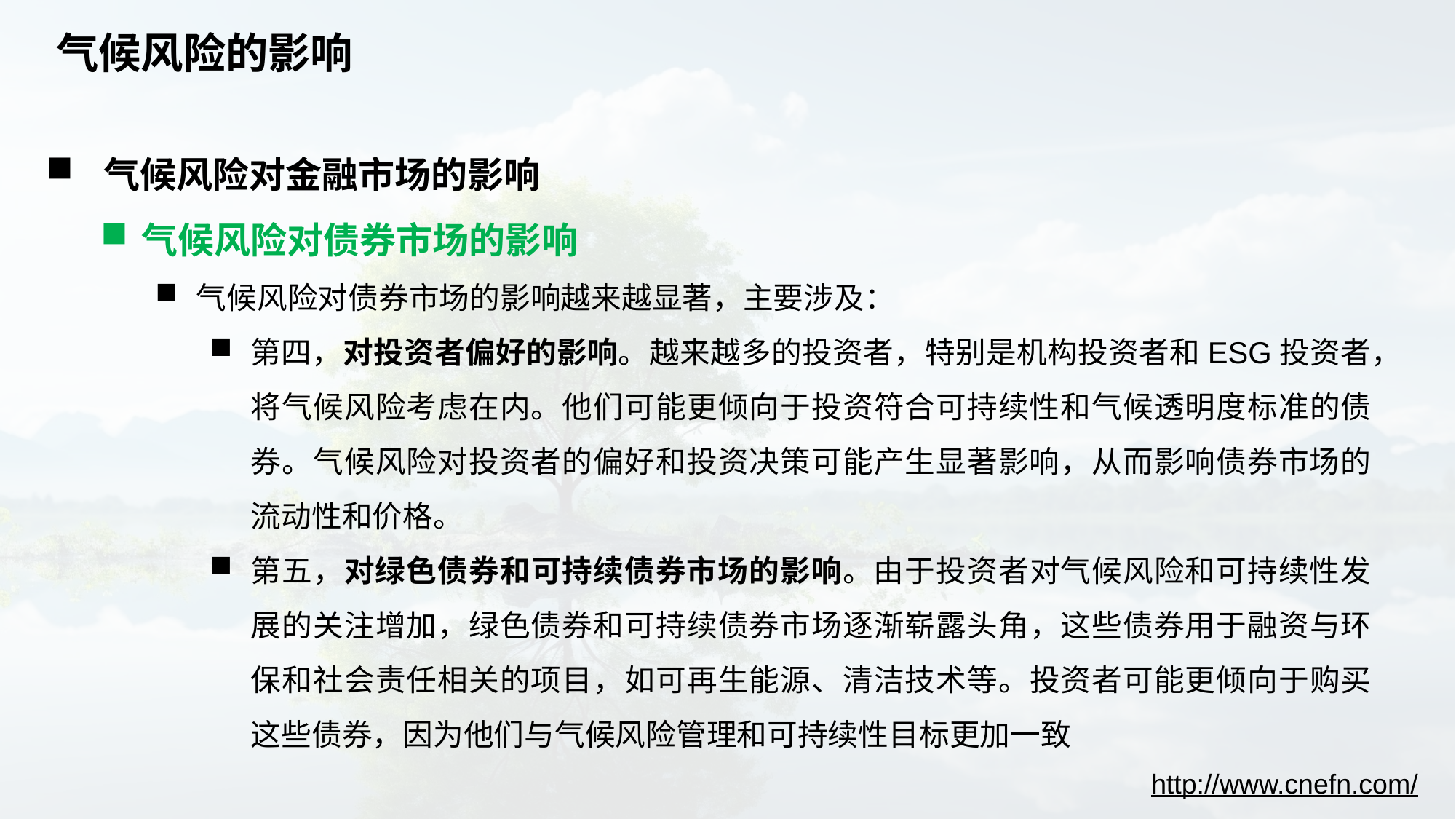

# 气候风险的影响
 气候风险对金融市场的影响
气候风险对债券市场的影响
气候风险对债券市场的影响越来越显著，主要涉及：
第四，对投资者偏好的影响。越来越多的投资者，特别是机构投资者和ESG投资者，将气候风险考虑在内。他们可能更倾向于投资符合可持续性和气候透明度标准的债券。气候风险对投资者的偏好和投资决策可能产生显著影响，从而影响债券市场的流动性和价格。
第五，对绿色债券和可持续债券市场的影响。由于投资者对气候风险和可持续性发展的关注增加，绿色债券和可持续债券市场逐渐崭露头角，这些债券用于融资与环保和社会责任相关的项目，如可再生能源、清洁技术等。投资者可能更倾向于购买这些债券，因为他们与气候风险管理和可持续性目标更加一致